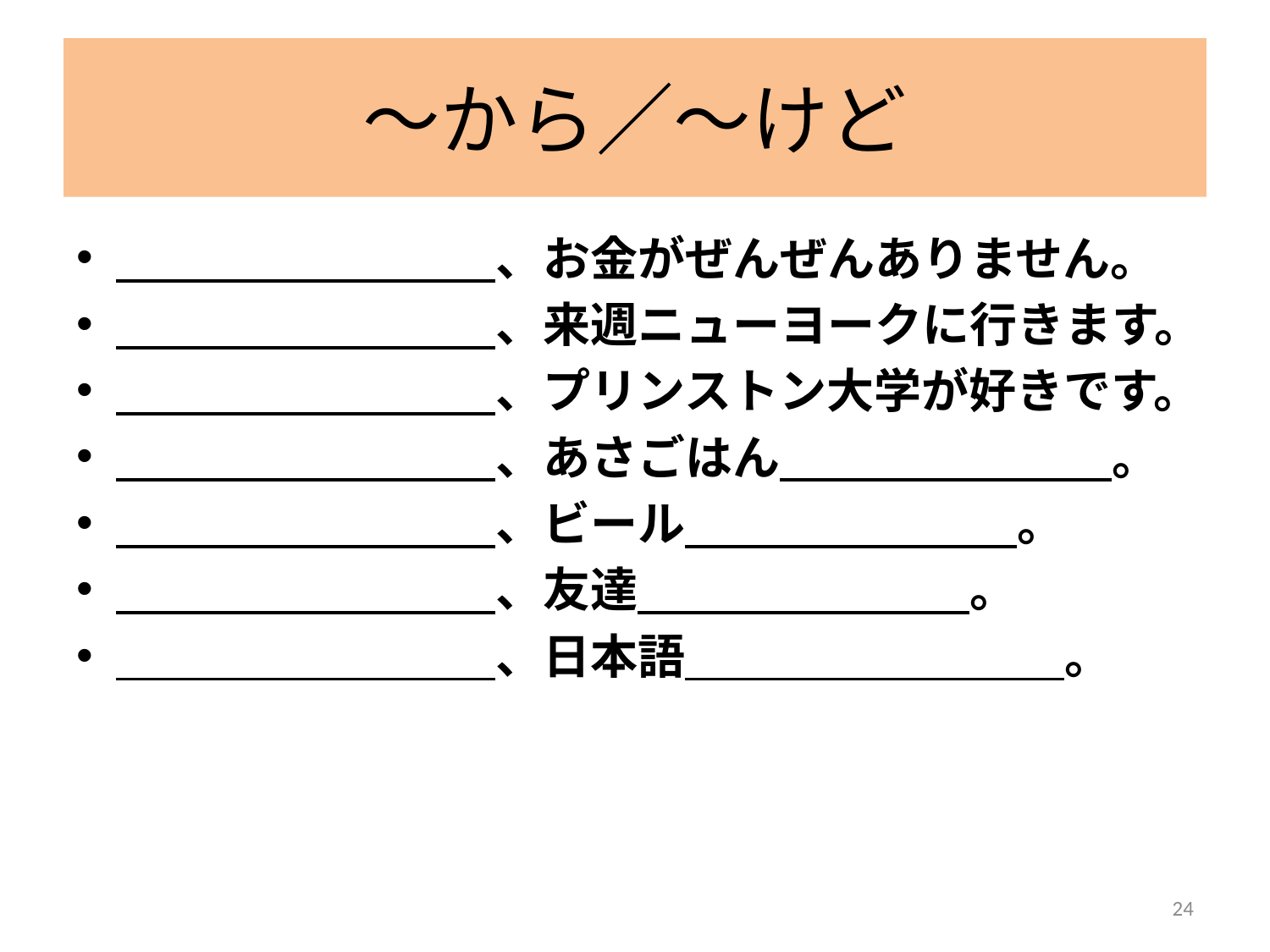

# ～から／～けど
　　　　　　　　、お金がぜんぜんありません。
　　　　　　　　、来週ニューヨークに行きます。
　　　　　　　　、プリンストン大学が好きです。
　　　　　　　　、あさごはん　　　　　　　。
　　　　　　　　、ビール　　　　　　　。
　　　　　　　　、友達　　　　　　　。
　　　　　　　　、日本語　　　　　　　　。

24